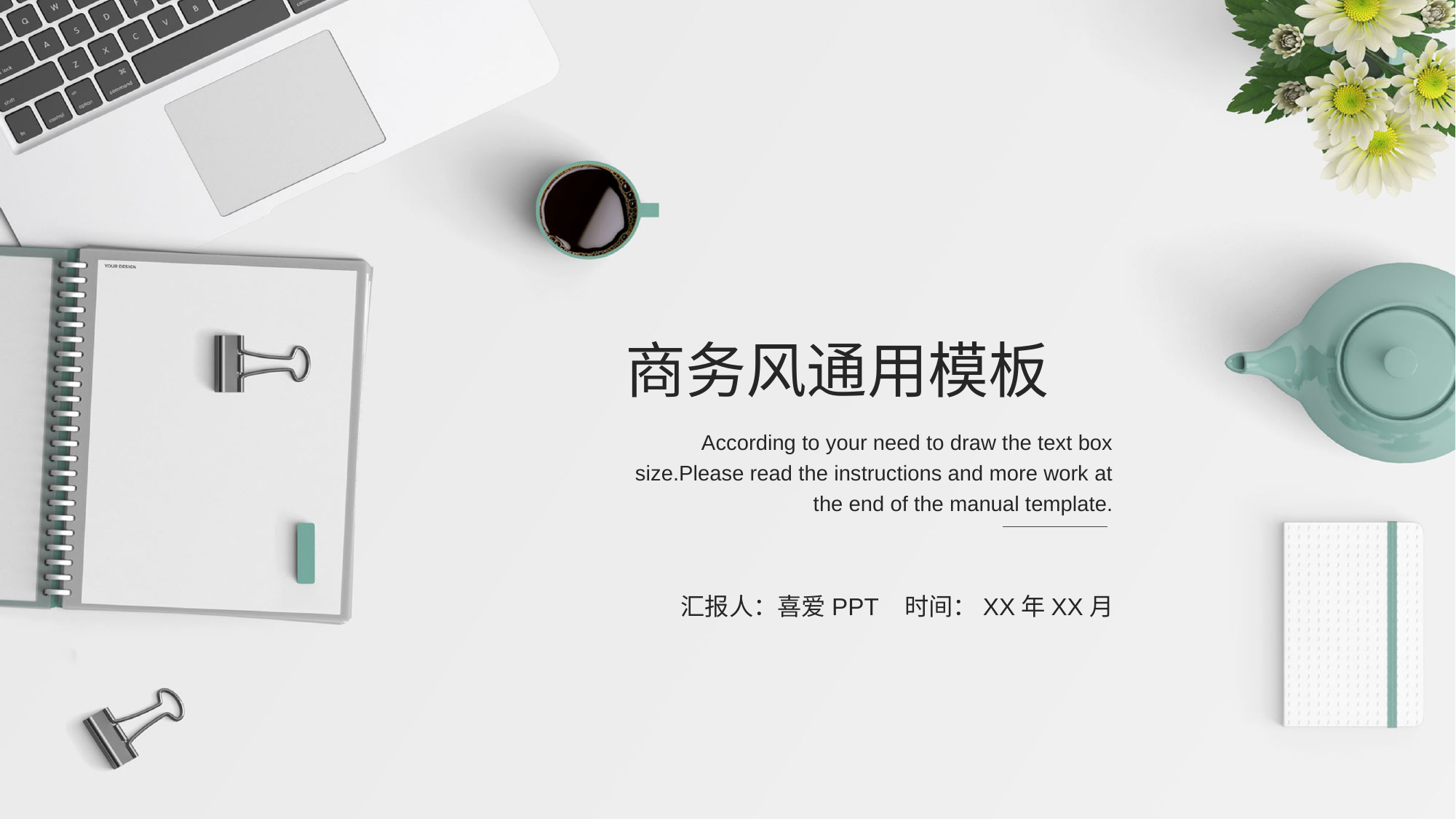

商务风通用模板
According to your need to draw the text box size.Please read the instructions and more work at the end of the manual template.

汇报人：喜爱PPT   时间：XX年XX月